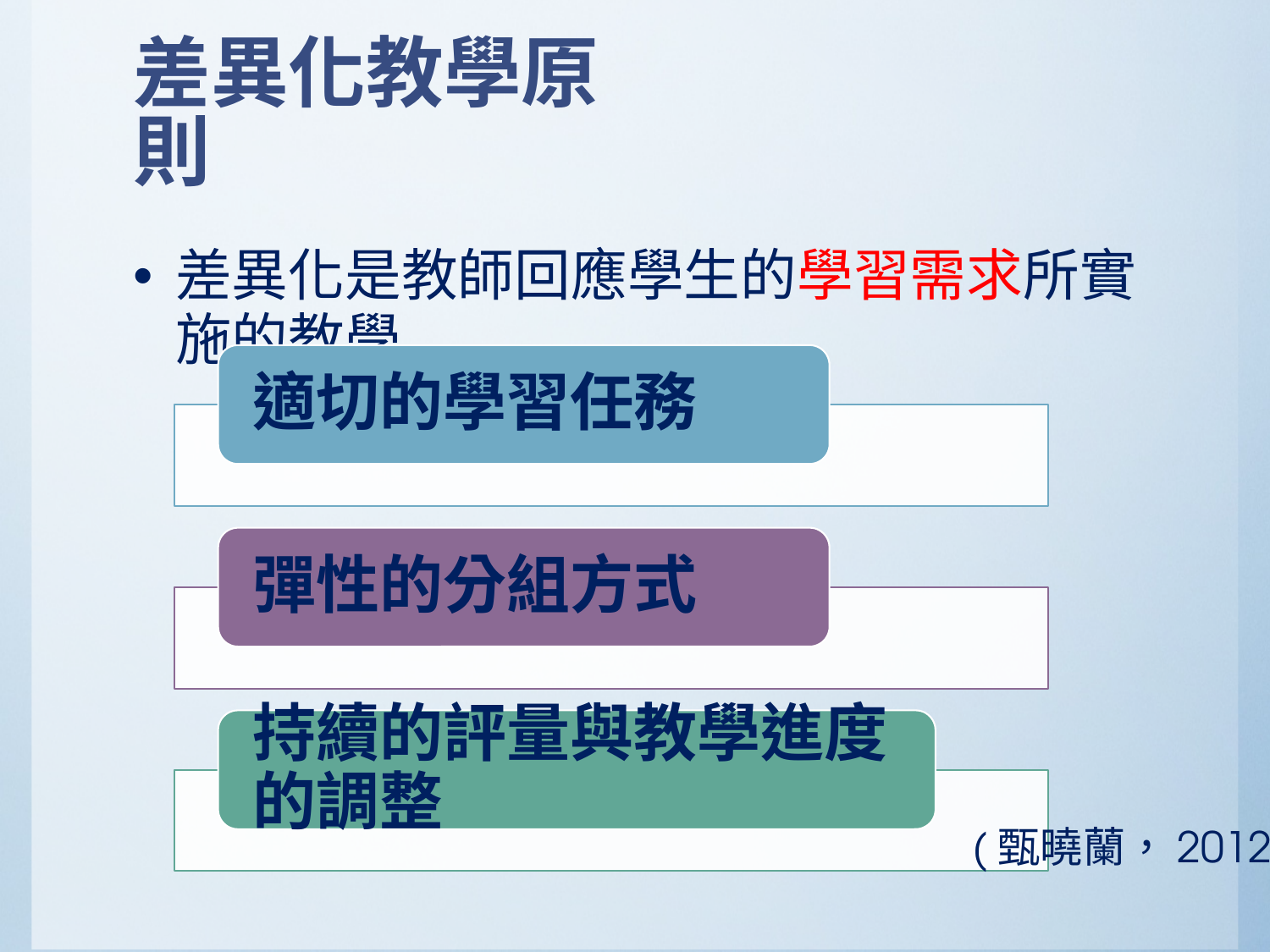

# 差異化教學原則
差異化是教師回應學生的學習需求所實施的教學
適切的學習任務
彈性的分組方式
持續的評量與教學進度的調整
(甄曉蘭，2012)